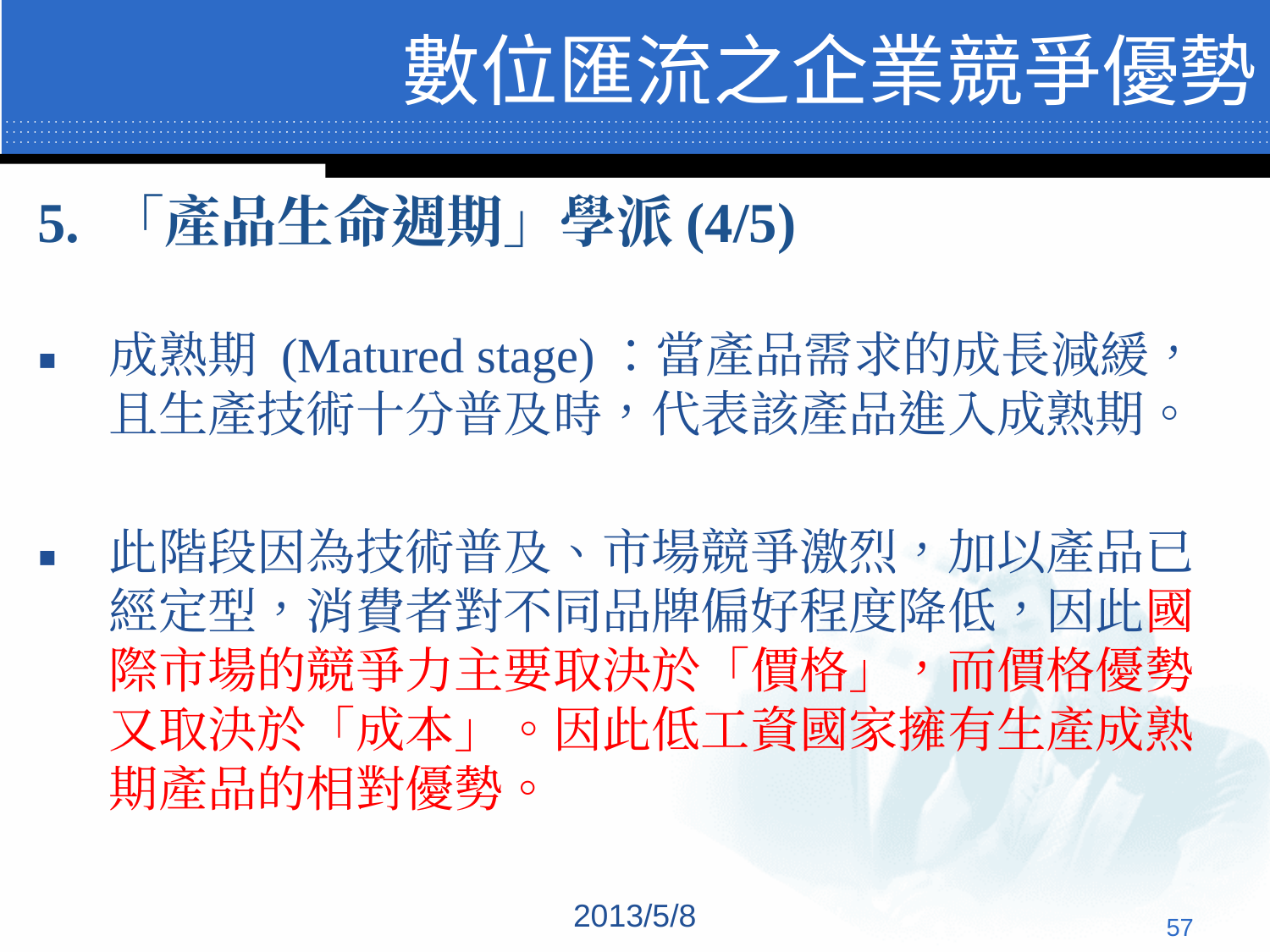

# 數位匯流之企業競爭優勢
5. 「產品生命週期」學派(4/5)

成熟期 (Matured stage)：當產品需求的成長減緩，且生產技術十分普及時，代表該產品進入成熟期。

此階段因為技術普及、市場競爭激烈，加以產品已經定型，消費者對不同品牌偏好程度降低，因此國際市場的競爭力主要取決於「價格」，而價格優勢又取決於「成本」。因此低工資國家擁有生產成熟期產品的相對優勢。
2013/5/8
57